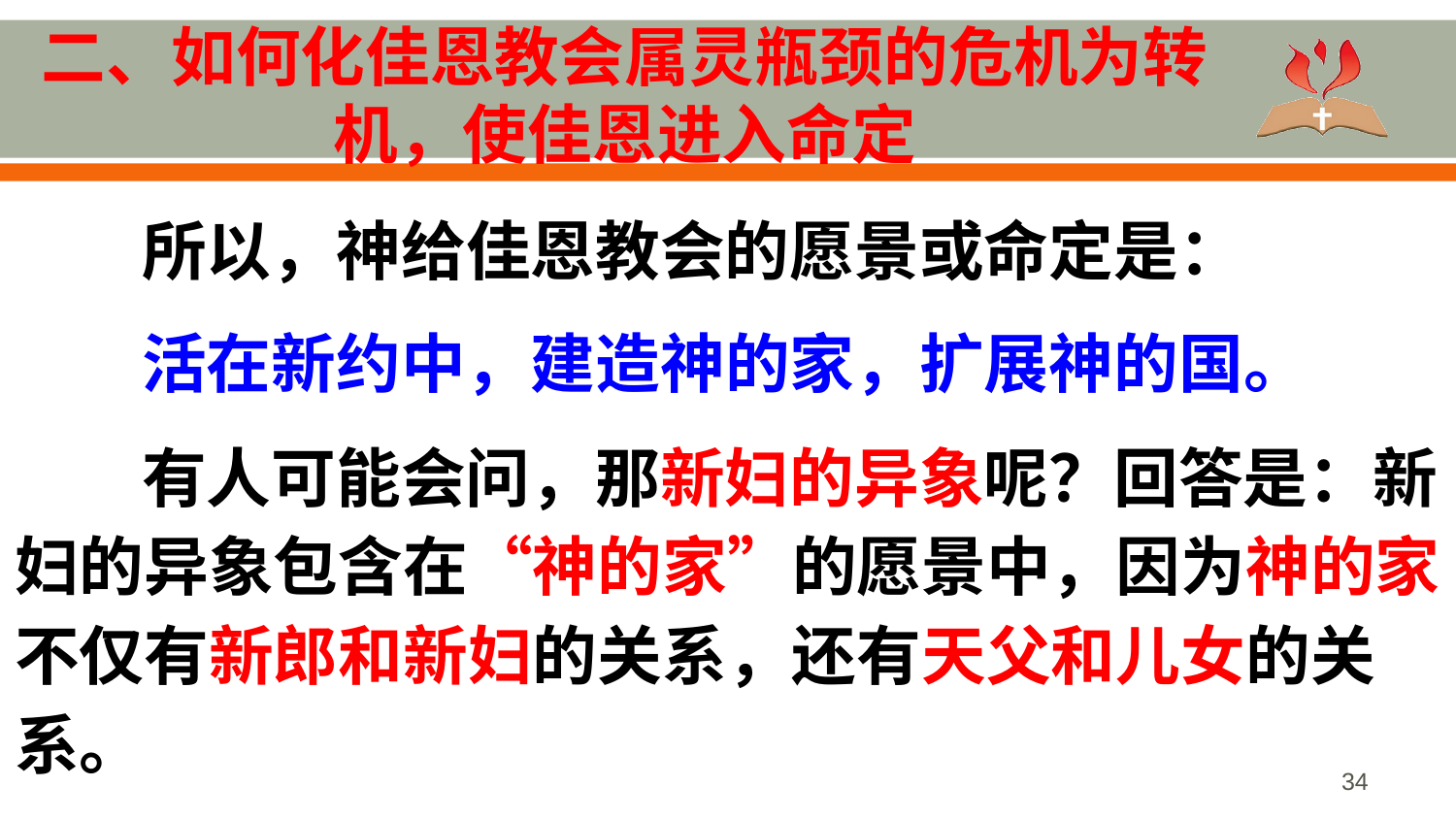

# 二、如何化佳恩教会属灵瓶颈的危机为转机，使佳恩进入命定
所以，神给佳恩教会的愿景或命定是：
活在新约中，建造神的家，扩展神的国。
有人可能会问，那新妇的异象呢？回答是：新妇的异象包含在“神的家”的愿景中，因为神的家不仅有新郎和新妇的关系，还有天父和儿女的关系。

34